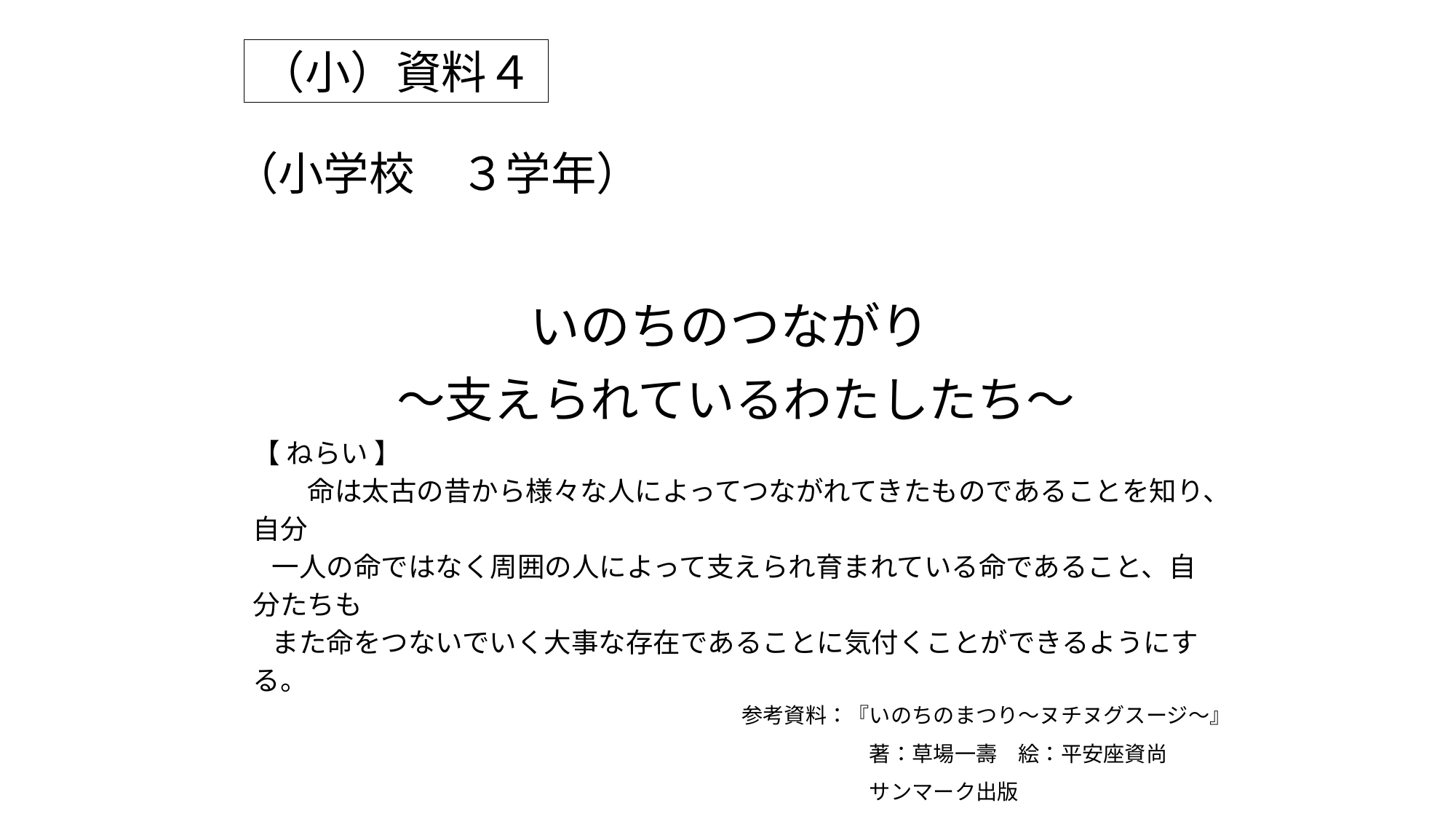

（小）資料４
# （小学校　３学年）
いのちのつながり
～支えられているわたしたち～
【 ねらい 】
　　命は太古の昔から様々な人によってつながれてきたものであることを知り、自分
  一人の命ではなく周囲の人によって支えられ育まれている命であること、自分たちも
  また命をつないでいく大事な存在であることに気付くことができるようにする。
参考資料：『いのちのまつり～ヌチヌグスージ～』
　　　　　　著：草場一壽　絵：平安座資尚
　　　　　　サンマーク出版